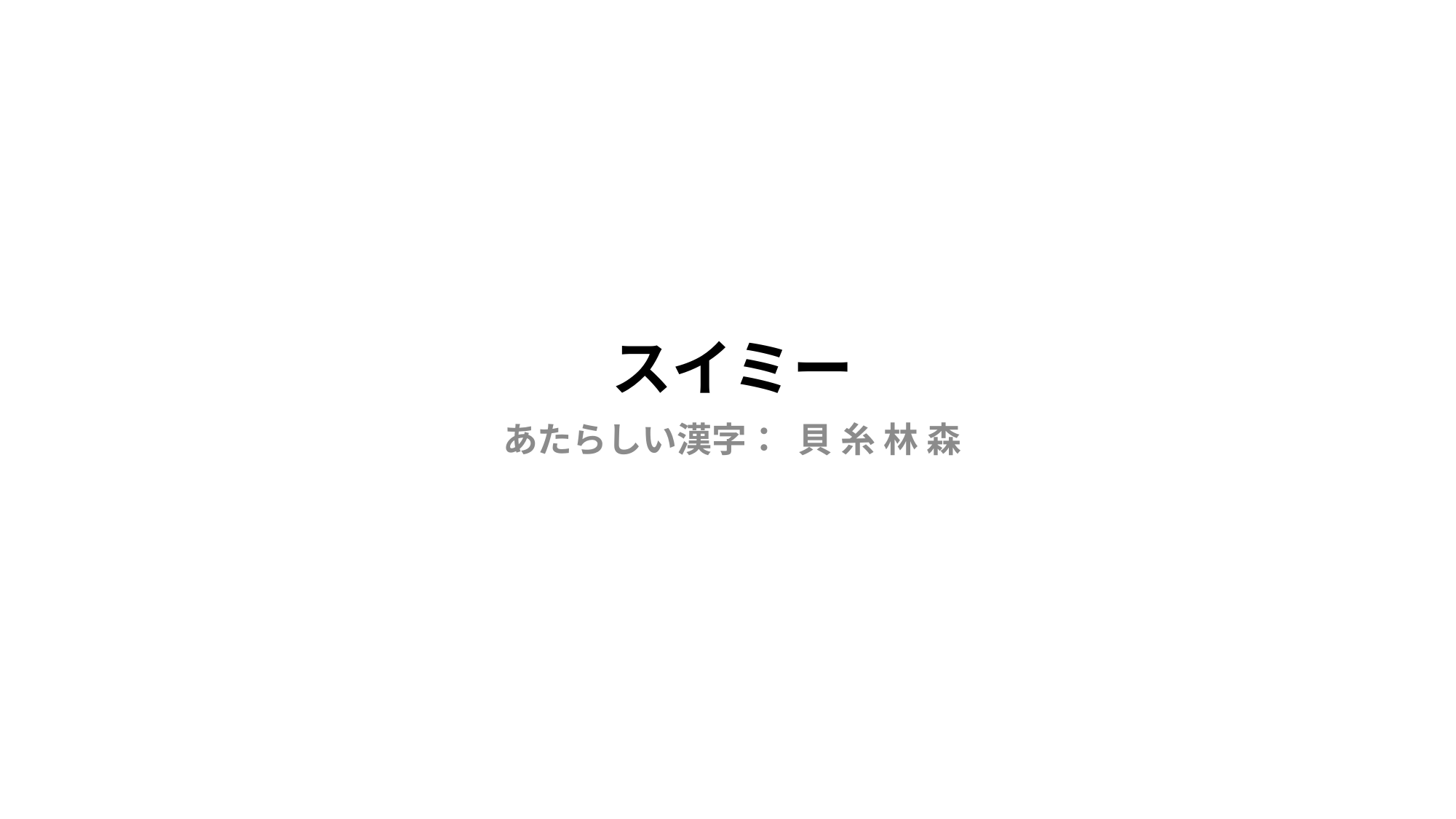

# スイミー
あたらしい漢字：  貝 糸 林 森